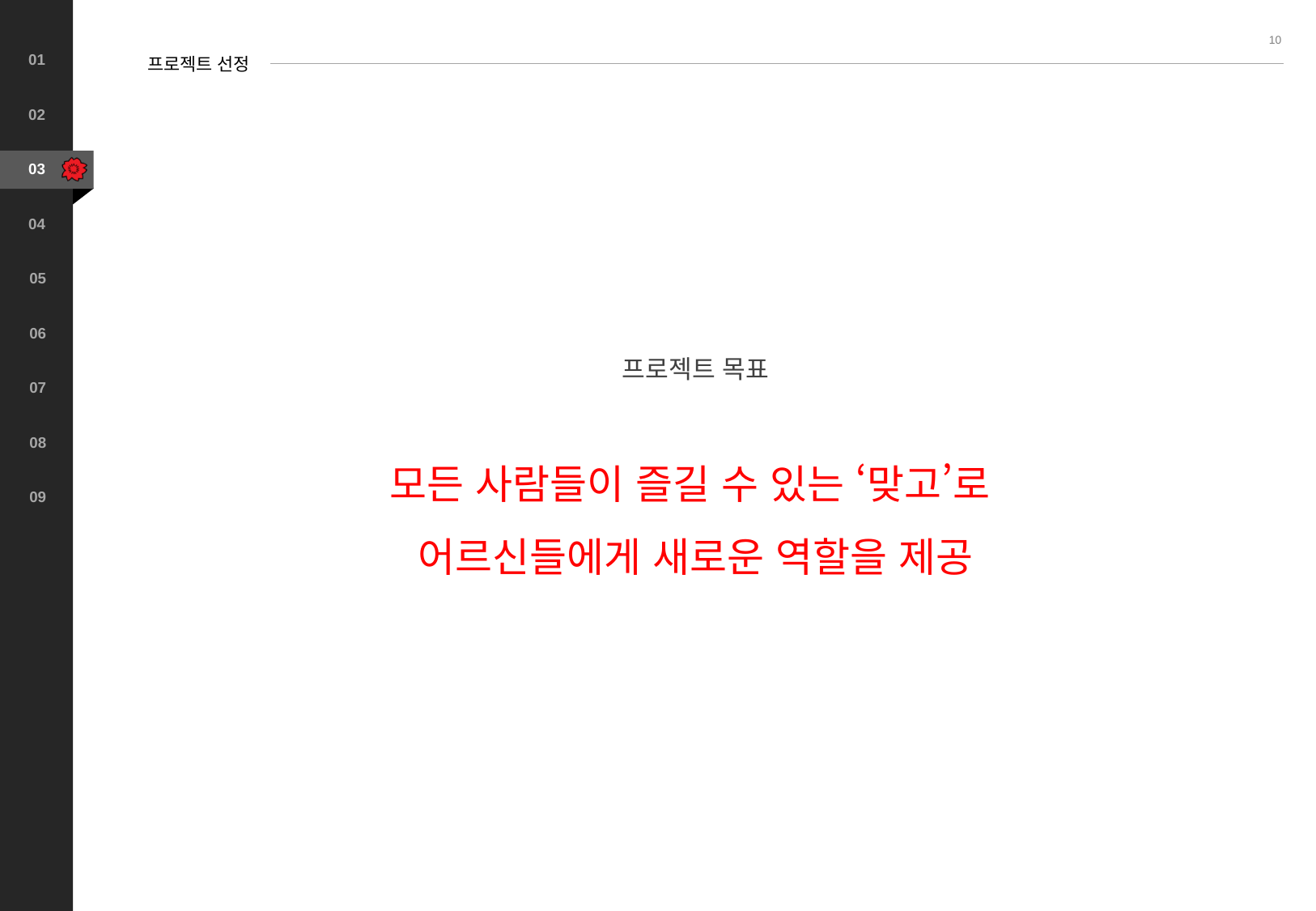

10
프로젝트 선정
프로젝트 목표
모든 사람들이 즐길 수 있는 ‘맞고’로
어르신들에게 새로운 역할을 제공